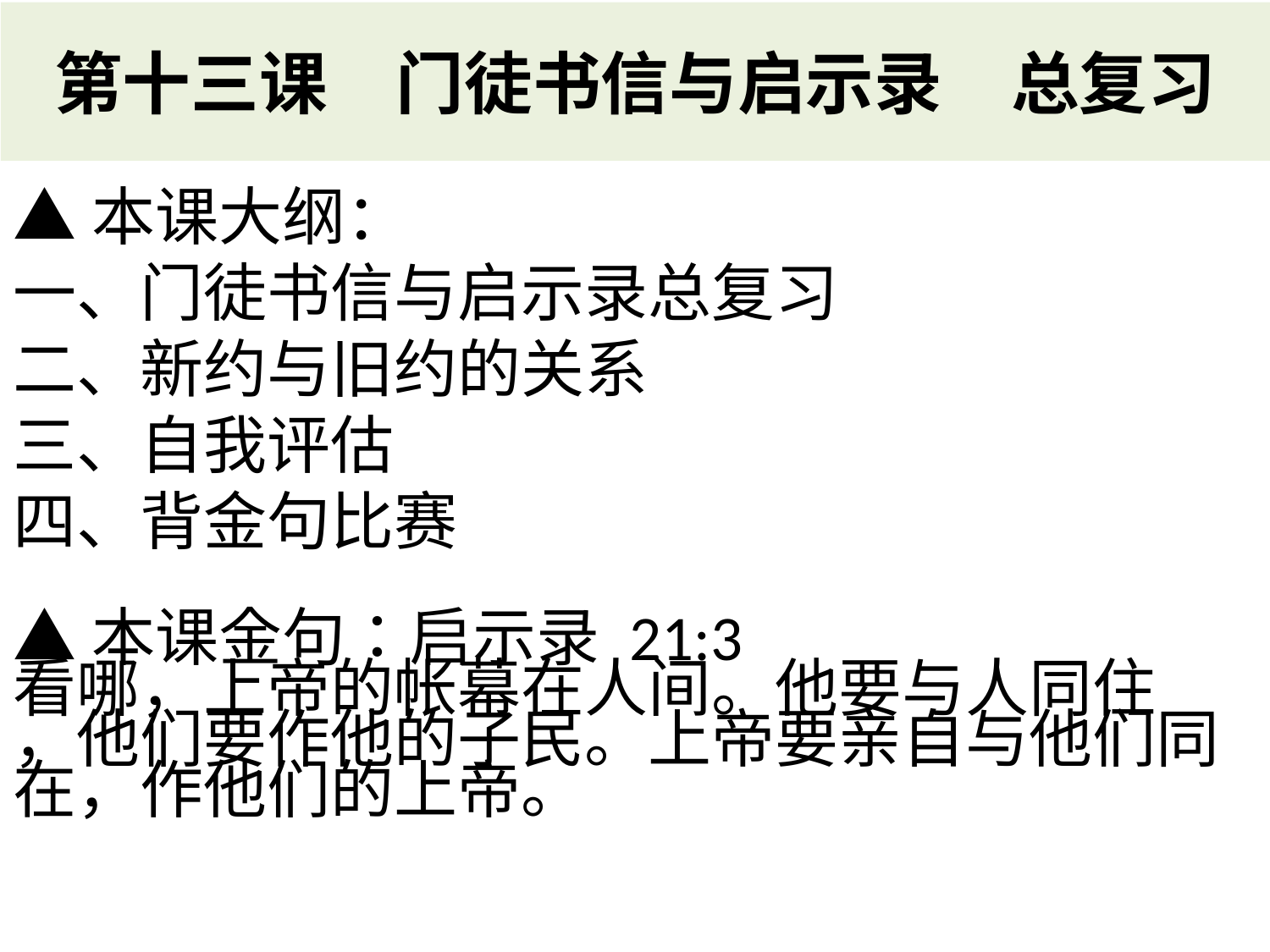

# 第十三课　门徒书信与启示录　总复习
▲本课大纲：
一、门徒书信与启示录总复习
二、新约与旧约的关系
三、自我评估
四、背金句比赛

▲本课金句：启示录 21:3
看哪，上帝的帐幕在人间。他要与人同住
，他们要作他的子民。上帝要亲自与他们同
在，作他们的上帝。